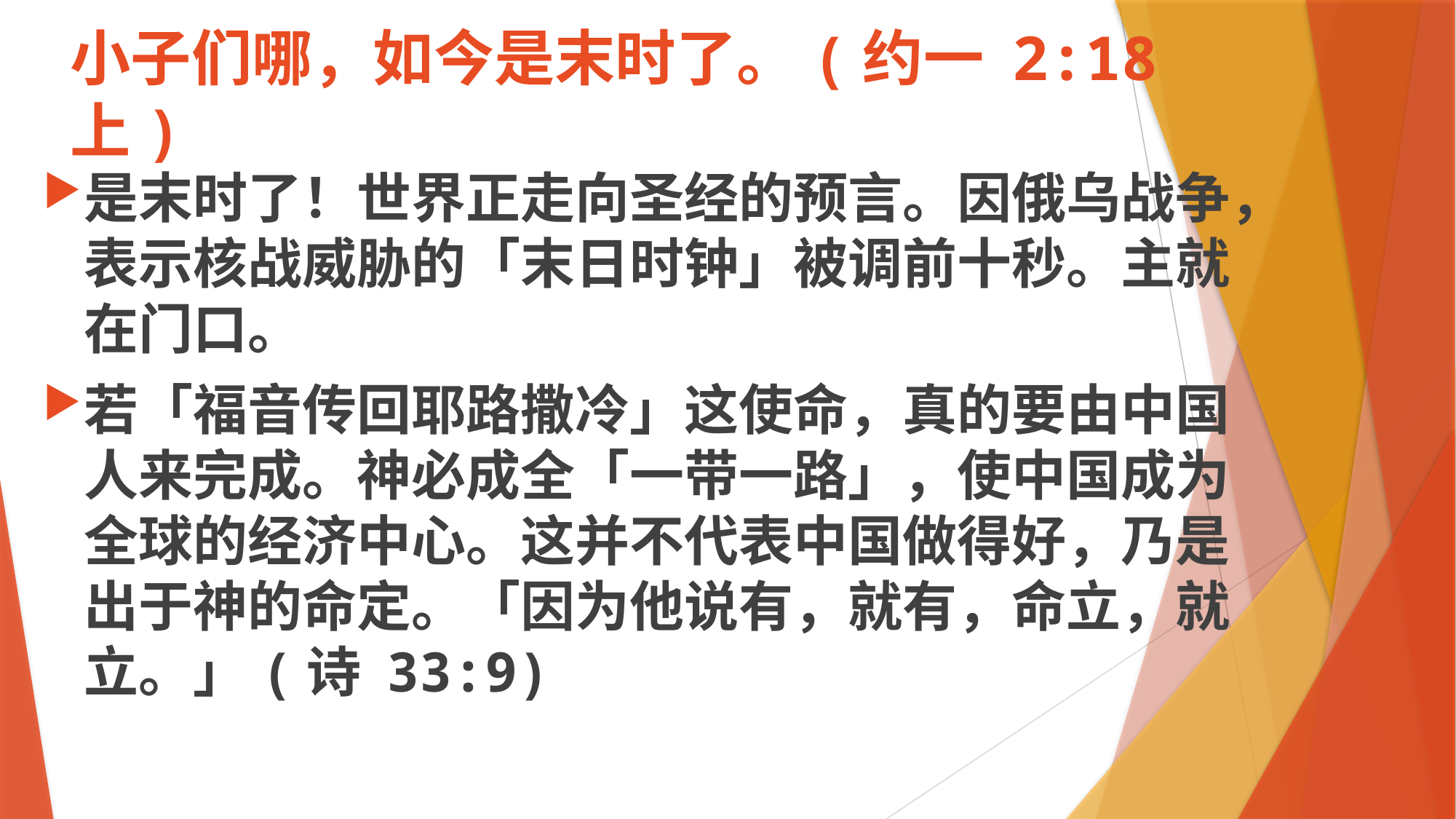

# 小子们哪，如今是末时了。(约一 2:18上)
是末时了！世界正走向圣经的预言。因俄乌战争，表示核战威胁的「末日时钟」被调前十秒。主就在门口。
若「福音传回耶路撒冷」这使命，真的要由中国人来完成。神必成全「一带一路」，使中国成为全球的经济中心。这并不代表中国做得好，乃是出于神的命定。「因为他说有，就有，命立，就立。」(诗 33:9)